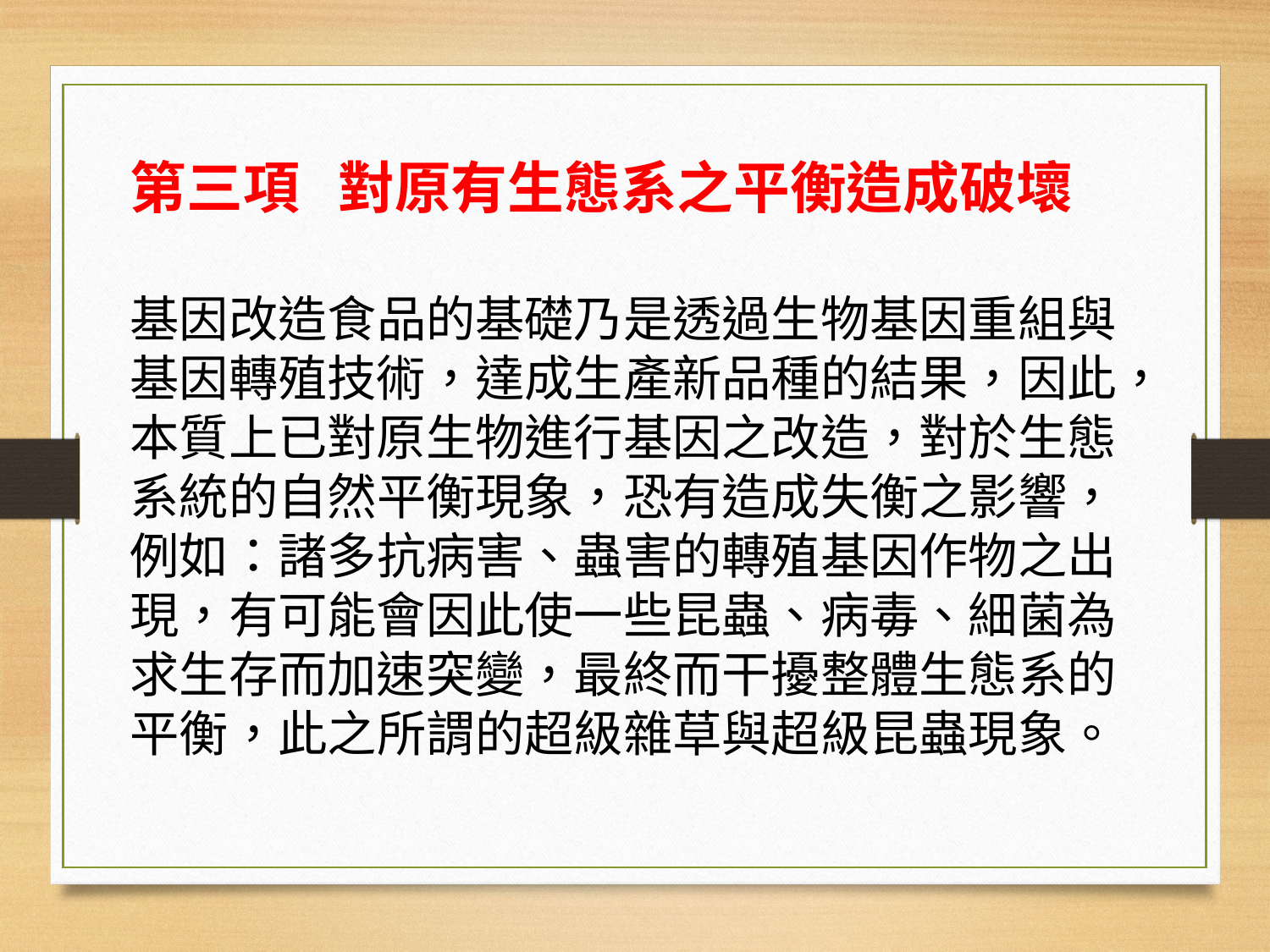

第三項   對原有生態系之平衡造成破壞

基因改造食品的基礎乃是透過生物基因重組與基因轉殖技術，達成生產新品種的結果，因此，本質上已對原生物進行基因之改造，對於生態系統的自然平衡現象，恐有造成失衡之影響，例如：諸多抗病害、蟲害的轉殖基因作物之出現，有可能會因此使一些昆蟲、病毒、細菌為求生存而加速突變，最終而干擾整體生態系的平衡，此之所謂的超級雜草與超級昆蟲現象。